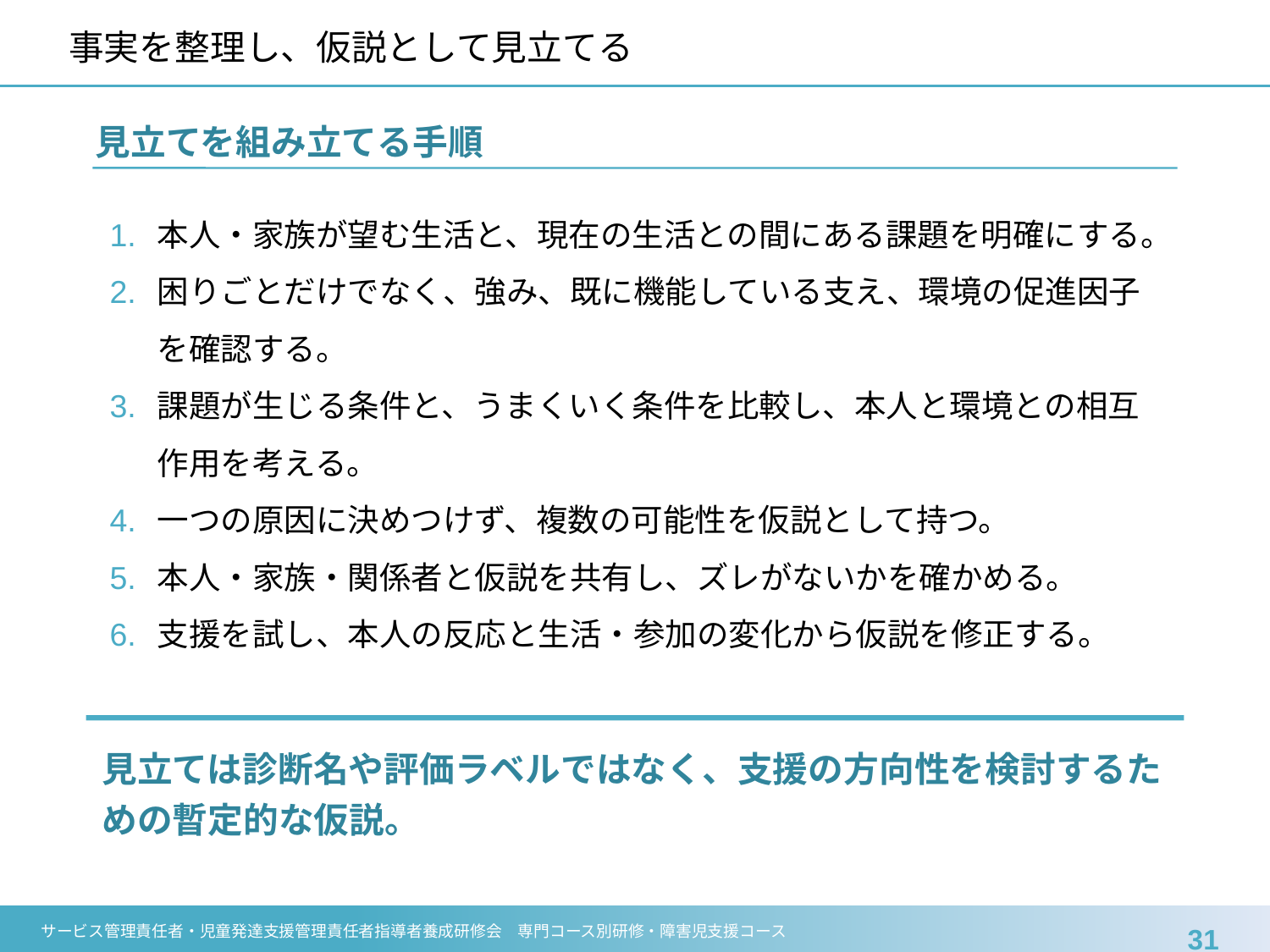

# 事実を整理し、仮説として見立てる
見立てを組み立てる手順

本人・家族が望む生活と、現在の生活との間にある課題を明確にする。
困りごとだけでなく、強み、既に機能している支え、環境の促進因子を確認する。
課題が生じる条件と、うまくいく条件を比較し、本人と環境との相互作用を考える。
一つの原因に決めつけず、複数の可能性を仮説として持つ。
本人・家族・関係者と仮説を共有し、ズレがないかを確かめる。
支援を試し、本人の反応と生活・参加の変化から仮説を修正する。

見立ては診断名や評価ラベルではなく、支援の方向性を検討するための暫定的な仮説。